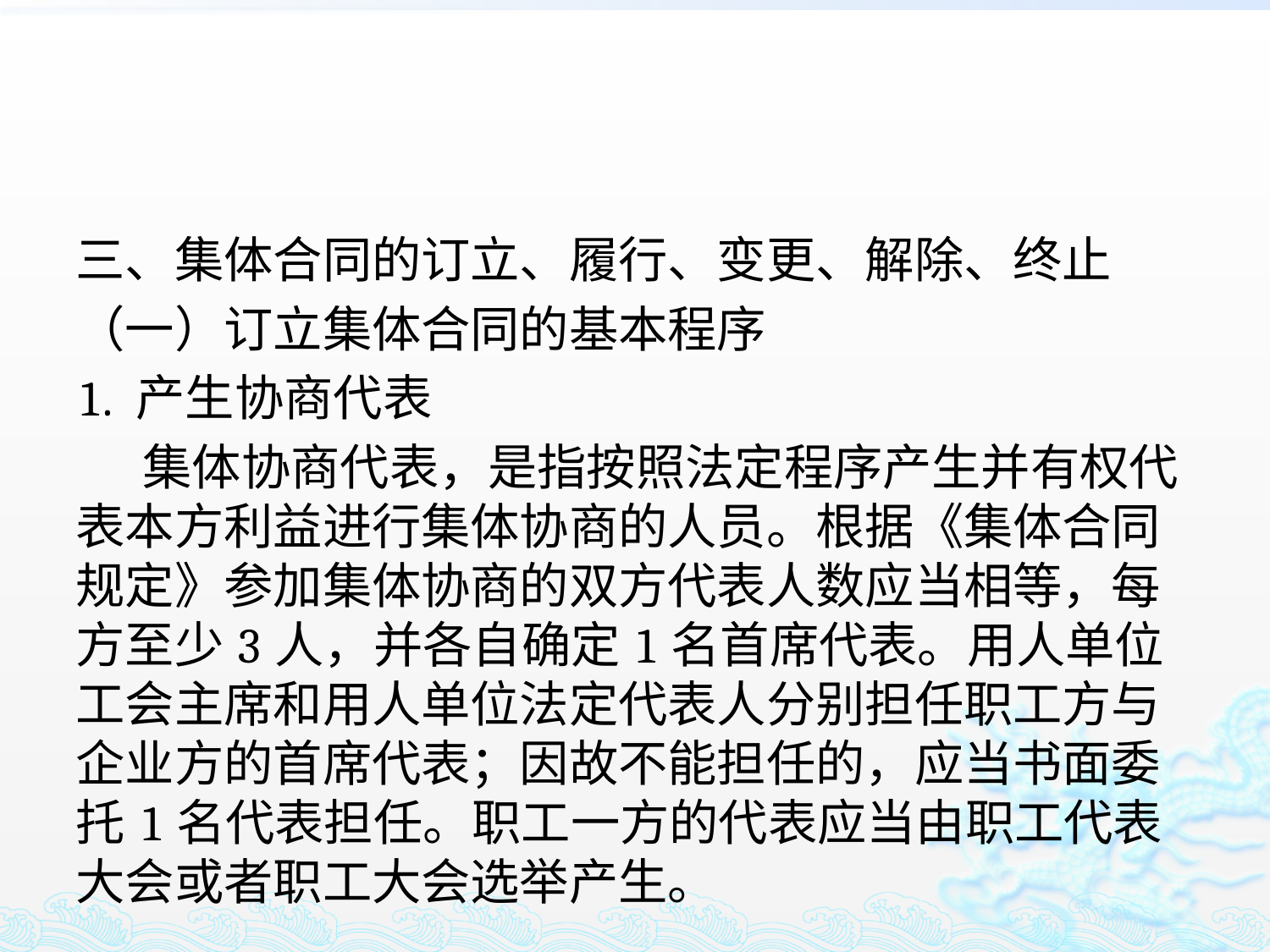

#
三、集体合同的订立、履行、变更、解除、终止
（一）订立集体合同的基本程序
1. 产生协商代表
     集体协商代表，是指按照法定程序产生并有权代表本方利益进行集体协商的人员。根据《集体合同规定》参加集体协商的双方代表人数应当相等，每方至少3人，并各自确定1名首席代表。用人单位工会主席和用人单位法定代表人分别担任职工方与企业方的首席代表；因故不能担任的，应当书面委托1名代表担任。职工一方的代表应当由职工代表大会或者职工大会选举产生。